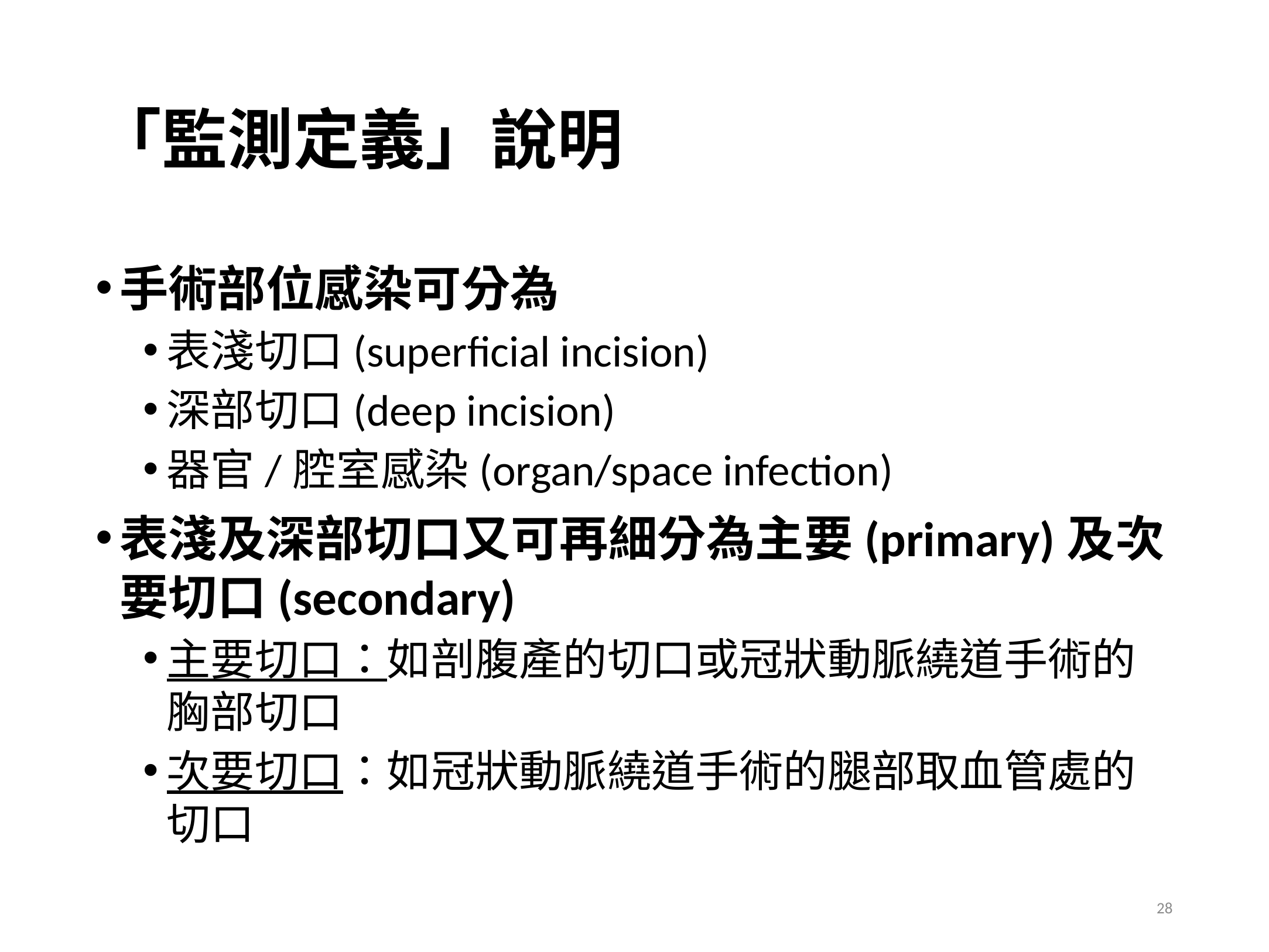

# 「監測定義」說明
手術部位感染可分為
表淺切口(superficial incision)
深部切口(deep incision)
器官/腔室感染(organ/space infection)
表淺及深部切口又可再細分為主要(primary)及次要切口(secondary)
主要切口：如剖腹產的切口或冠狀動脈繞道手術的胸部切口
次要切口：如冠狀動脈繞道手術的腿部取血管處的切口
28